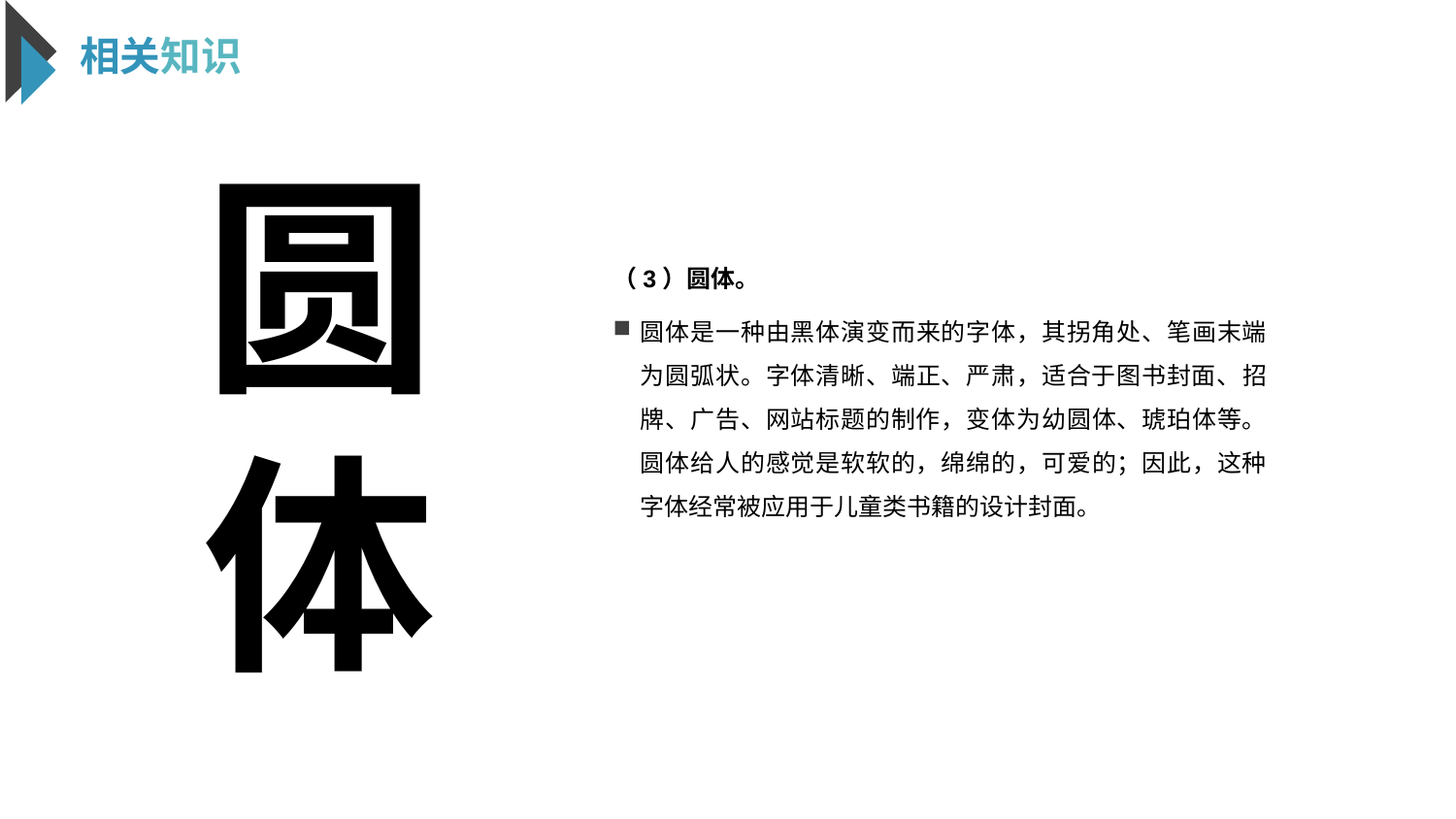

相关知识

圆体
（3）圆体。
圆体是一种由黑体演变而来的字体，其拐角处、笔画末端为圆弧状。字体清晰、端正、严肃，适合于图书封面、招牌、广告、网站标题的制作，变体为幼圆体、琥珀体等。圆体给人的感觉是软软的，绵绵的，可爱的；因此，这种字体经常被应用于儿童类书籍的设计封面。